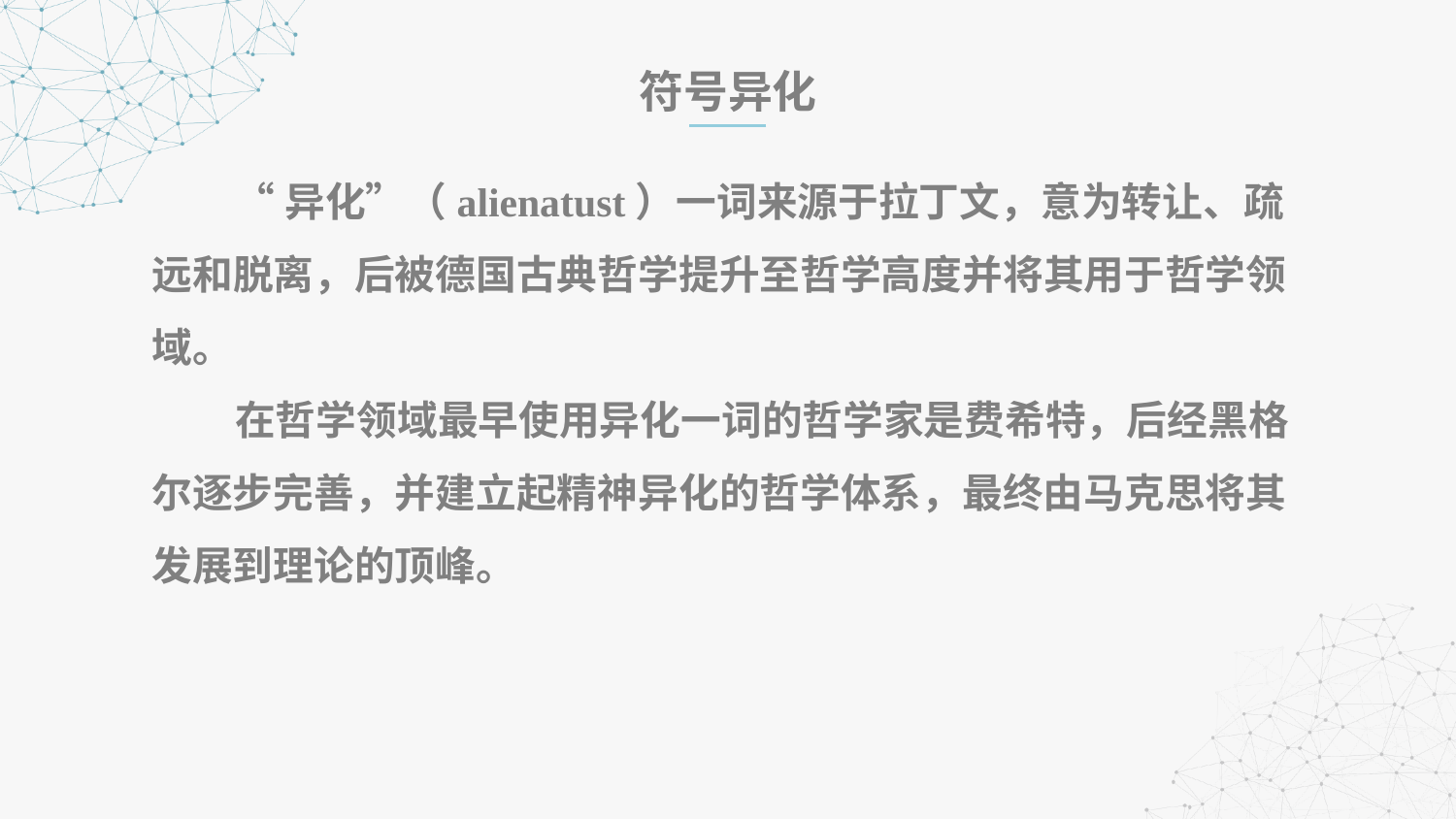

符号异化
         “异化”（alienatust）一词来源于拉丁文，意为转让、疏远和脱离，后被德国古典哲学提升至哲学高度并将其用于哲学领域。
        在哲学领域最早使用异化一词的哲学家是费希特，后经黑格尔逐步完善，并建立起精神异化的哲学体系，最终由马克思将其发展到理论的顶峰。